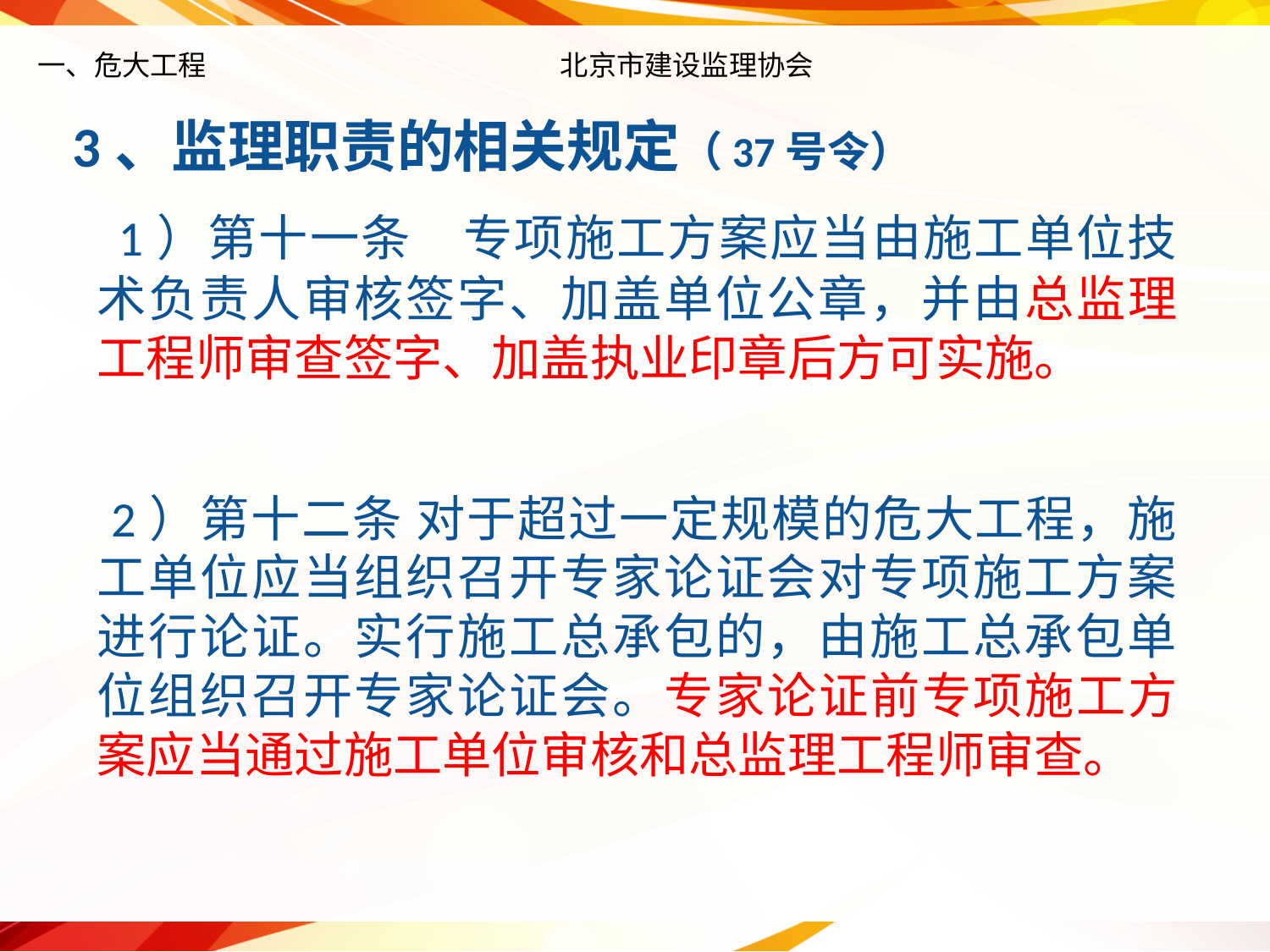

# 一、危大工程                                                        北京市建设监理协会
 3、监理职责的相关规定（37号令）
    1）第十一条　专项施工方案应当由施工单位技术负责人审核签字、加盖单位公章，并由总监理工程师审查签字、加盖执业印章后方可实施。

    2）第十二条 对于超过一定规模的危大工程，施工单位应当组织召开专家论证会对专项施工方案进行论证。实行施工总承包的，由施工总承包单位组织召开专家论证会。专家论证前专项施工方案应当通过施工单位审核和总监理工程师审查。